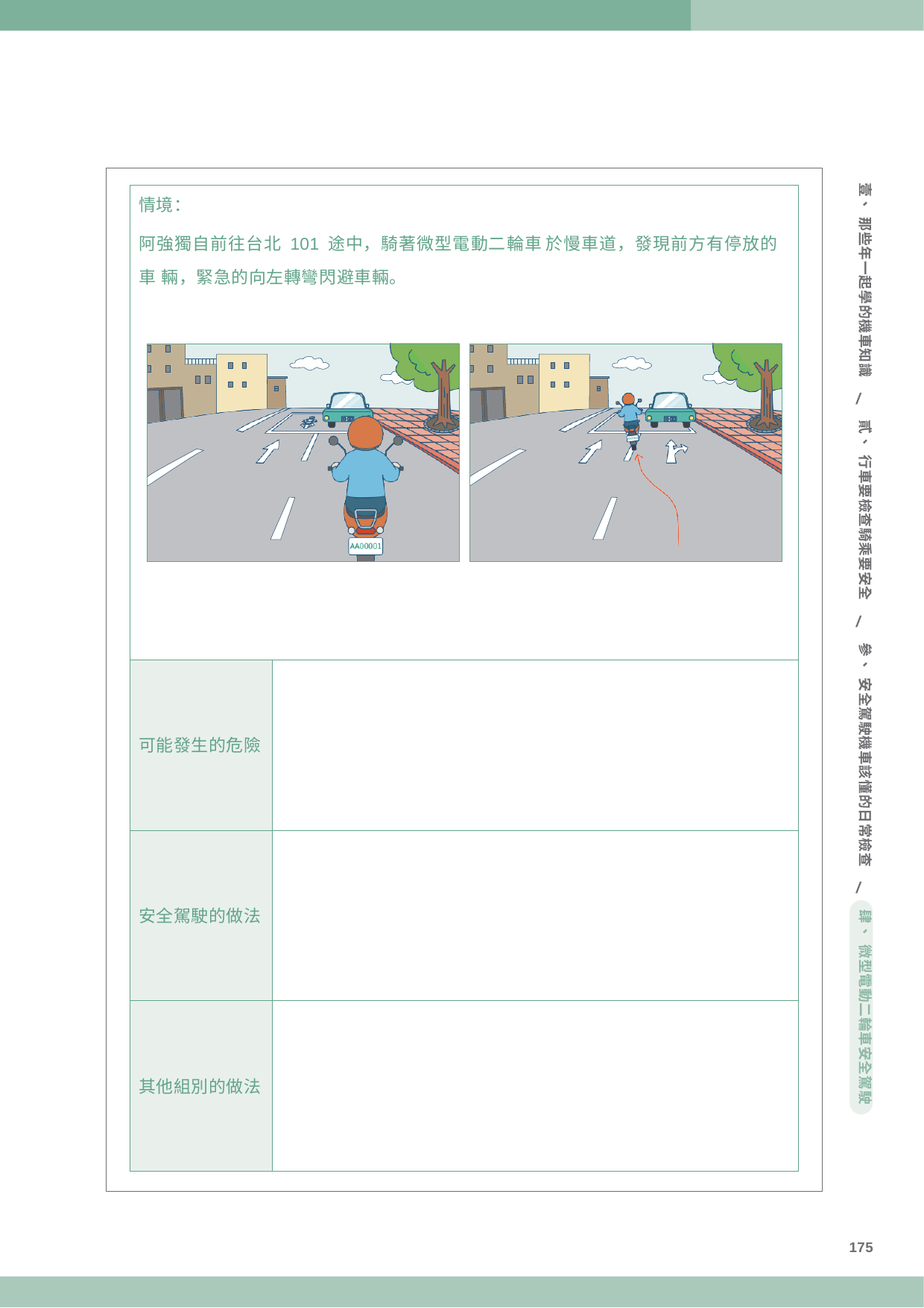

壹、  那些年一起學的機車知識
| 情境： 阿強獨自前往台北 101 途中，騎著微型電動二輪車 於慢車道，發現前方有停放的車 輛，緊急的向左轉彎閃避車輛。 |  |
| --- | --- |
| 可能發生的危險 |  |
| 安全駕駛的做法 |  |
| 其他組別的做法 |  |

/

貳、  行車要檢查騎乘要安全

/
參、  安全駕駛機車該懂的日常檢查
/

肆、  微型電動二輪車安全駕駛
175